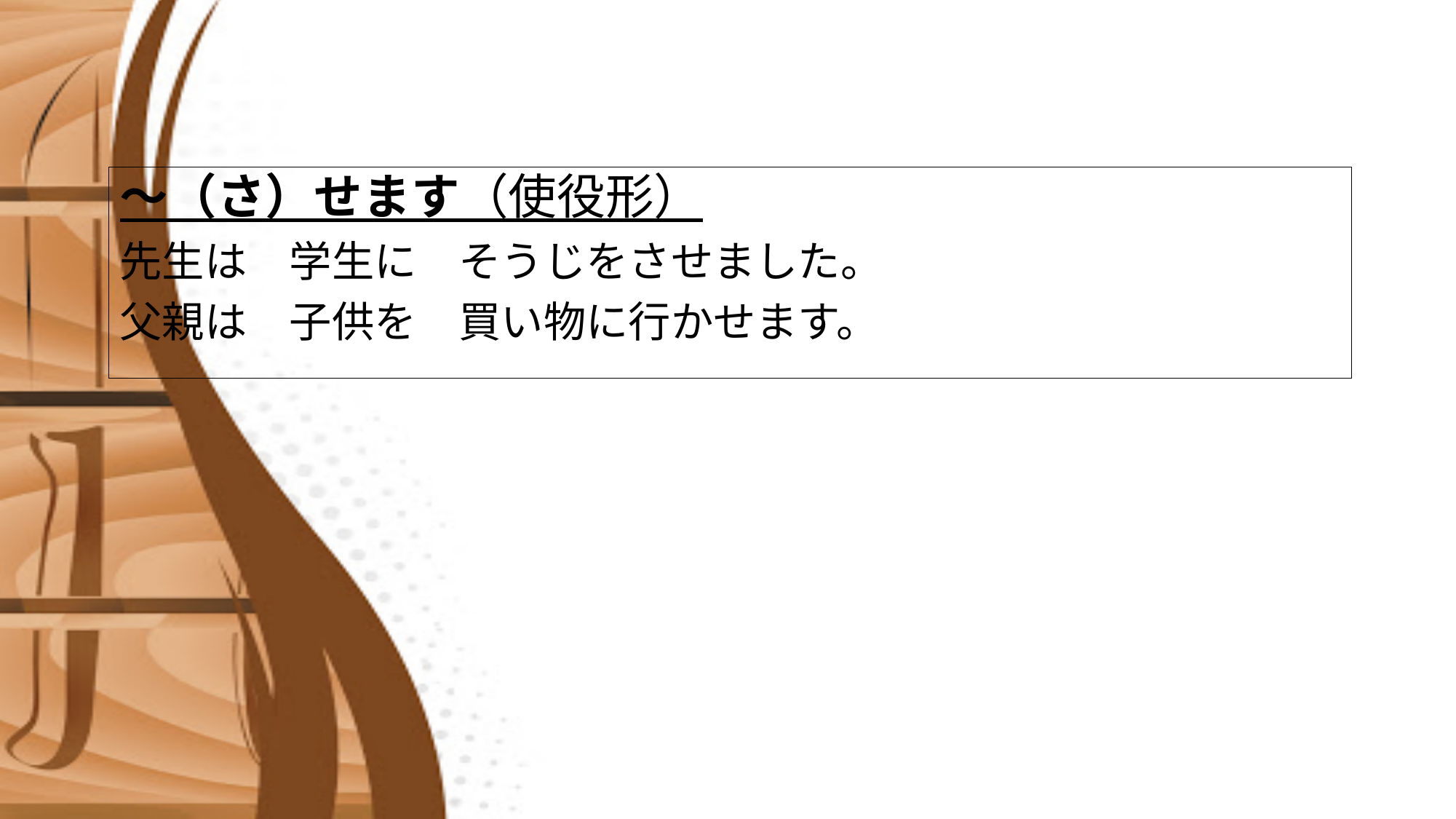

～（さ）せます（使役形）
先生は　学生に　そうじをさせました。
父親は　子供を　買い物に行かせます。